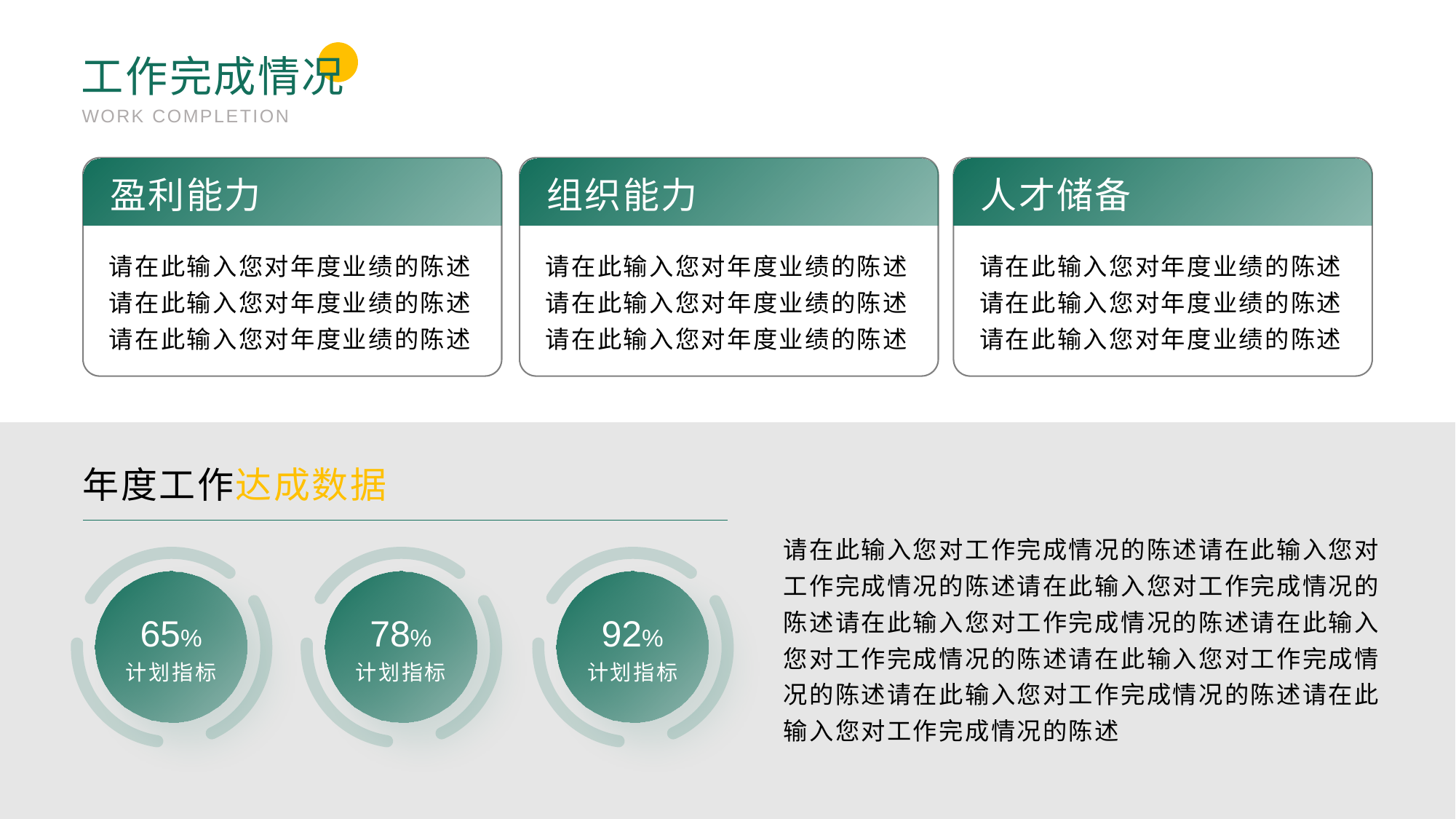

工作完成情况
WORK COMPLETION

盈利能力
组织能力
人才储备
请在此输入您对年度业绩的陈述请在此输入您对年度业绩的陈述请在此输入您对年度业绩的陈述
请在此输入您对年度业绩的陈述请在此输入您对年度业绩的陈述请在此输入您对年度业绩的陈述
请在此输入您对年度业绩的陈述请在此输入您对年度业绩的陈述请在此输入您对年度业绩的陈述

年度工作达成数据
请在此输入您对工作完成情况的陈述请在此输入您对工作完成情况的陈述请在此输入您对工作完成情况的陈述请在此输入您对工作完成情况的陈述请在此输入您对工作完成情况的陈述请在此输入您对工作完成情况的陈述请在此输入您对工作完成情况的陈述请在此输入您对工作完成情况的陈述

65%
计划指标

78%
计划指标

92%
计划指标